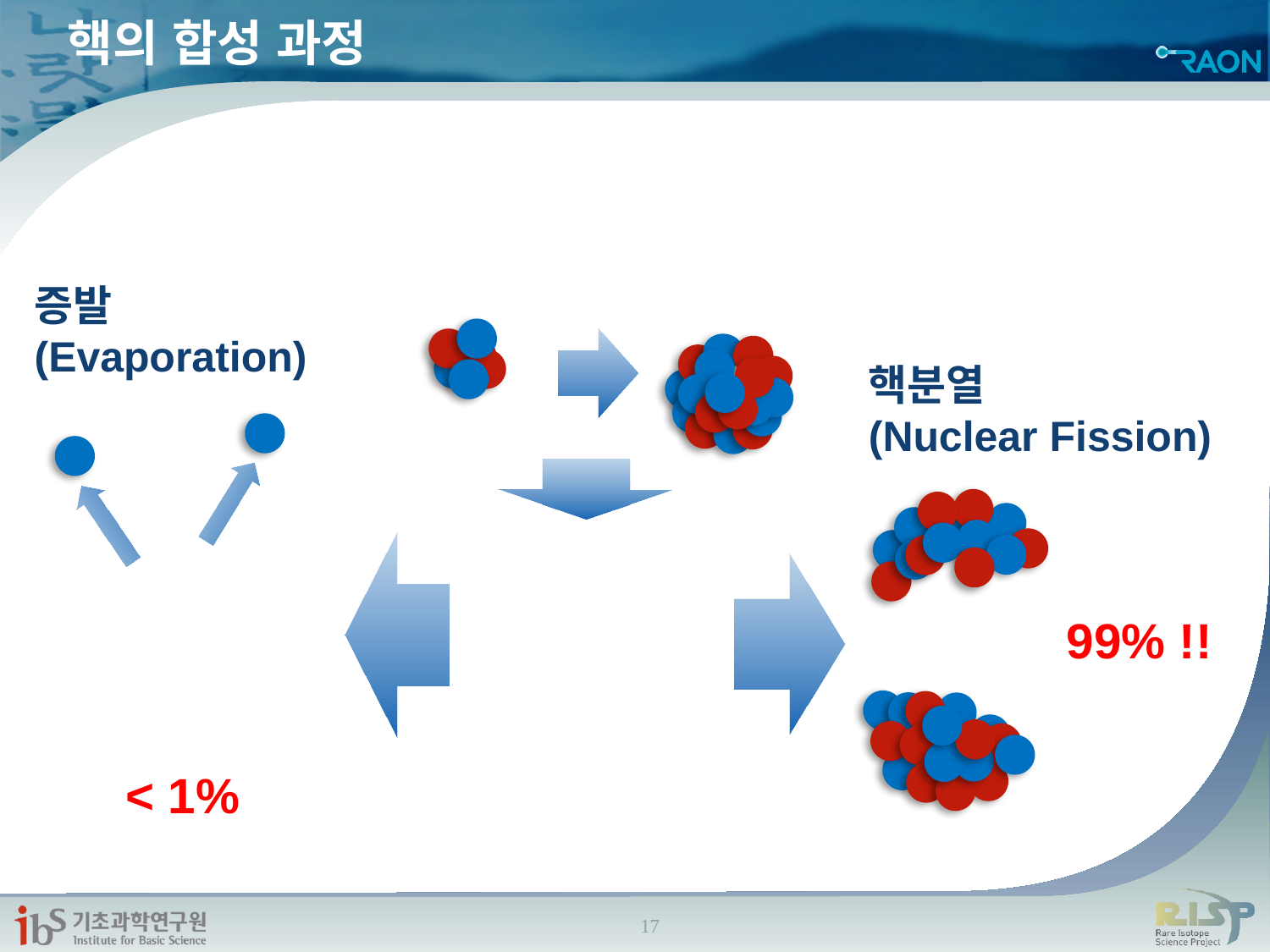

# 핵의 합성 과정
증발
(Evaporation)

핵분열
(Nuclear Fission)

99% !!

< 1%
17